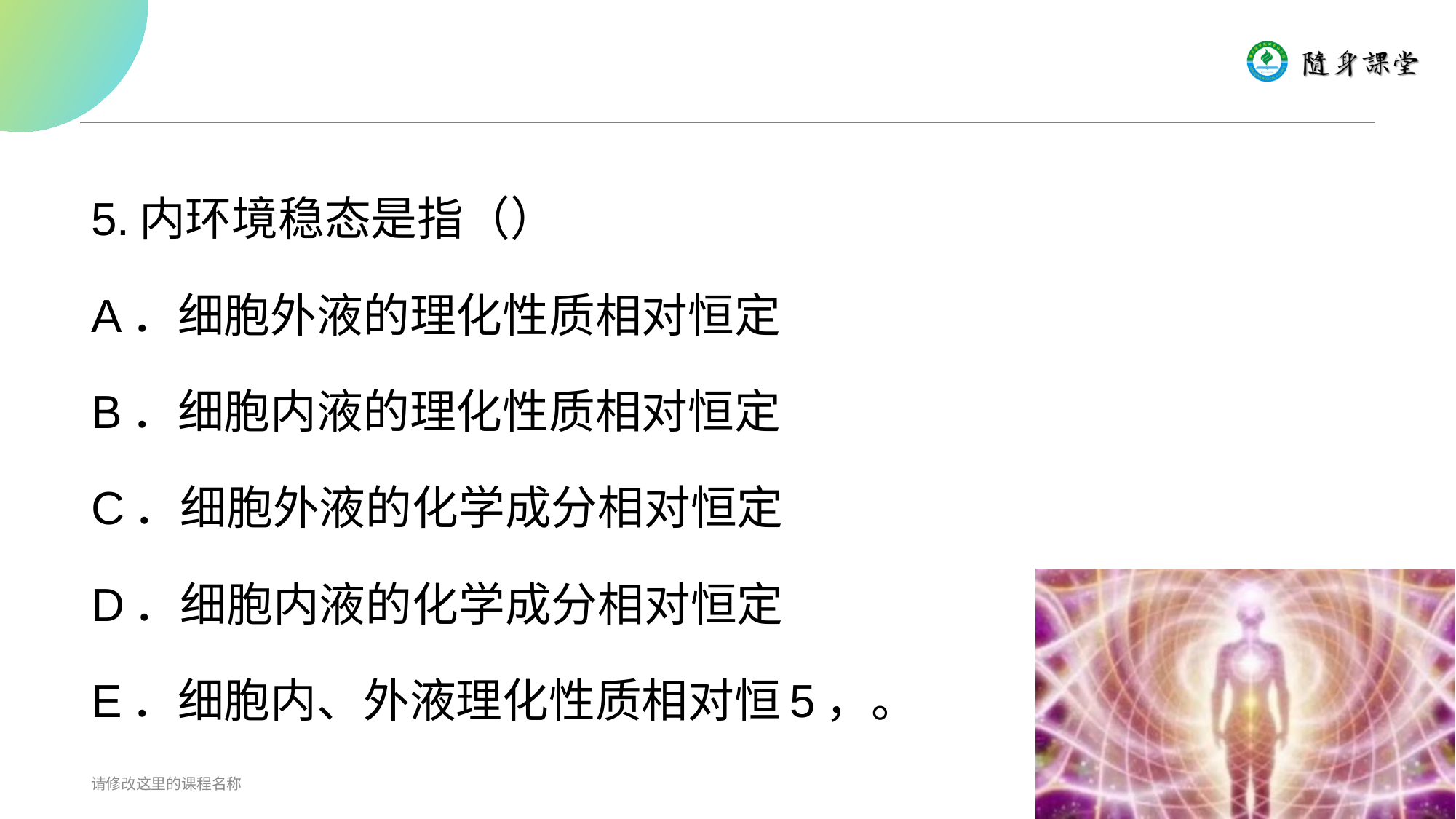

#
5.内环境稳态是指（）
A．细胞外液的理化性质相对恒定
B．细胞内液的理化性质相对恒定
C．细胞外液的化学成分相对恒定
D．细胞内液的化学成分相对恒定
E．细胞内、外液理化性质相对恒5，。
请修改这里的课程名称
45